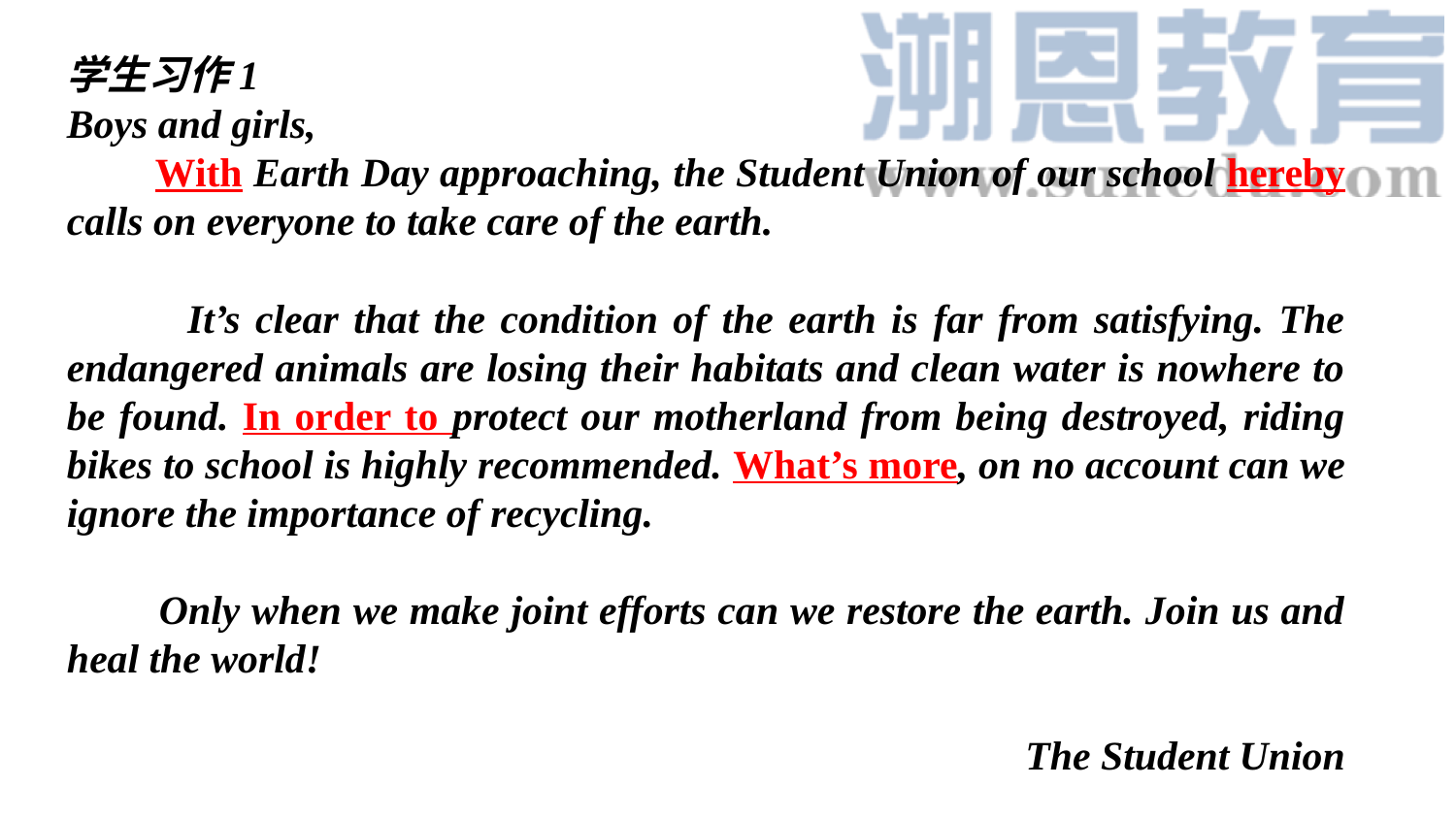

学生习作1
Boys and girls,
        With Earth Day approaching, the Student Union of our school hereby calls on everyone to take care of the earth.

        It’s clear that the condition of the earth is far from satisfying. The endangered animals are losing their habitats and clean water is nowhere to be found. In order to protect our motherland from being destroyed, riding bikes to school is highly recommended. What’s more, on no account can we ignore the importance of recycling.

        Only when we make joint efforts can we restore the earth. Join us and heal the world!

The Student Union